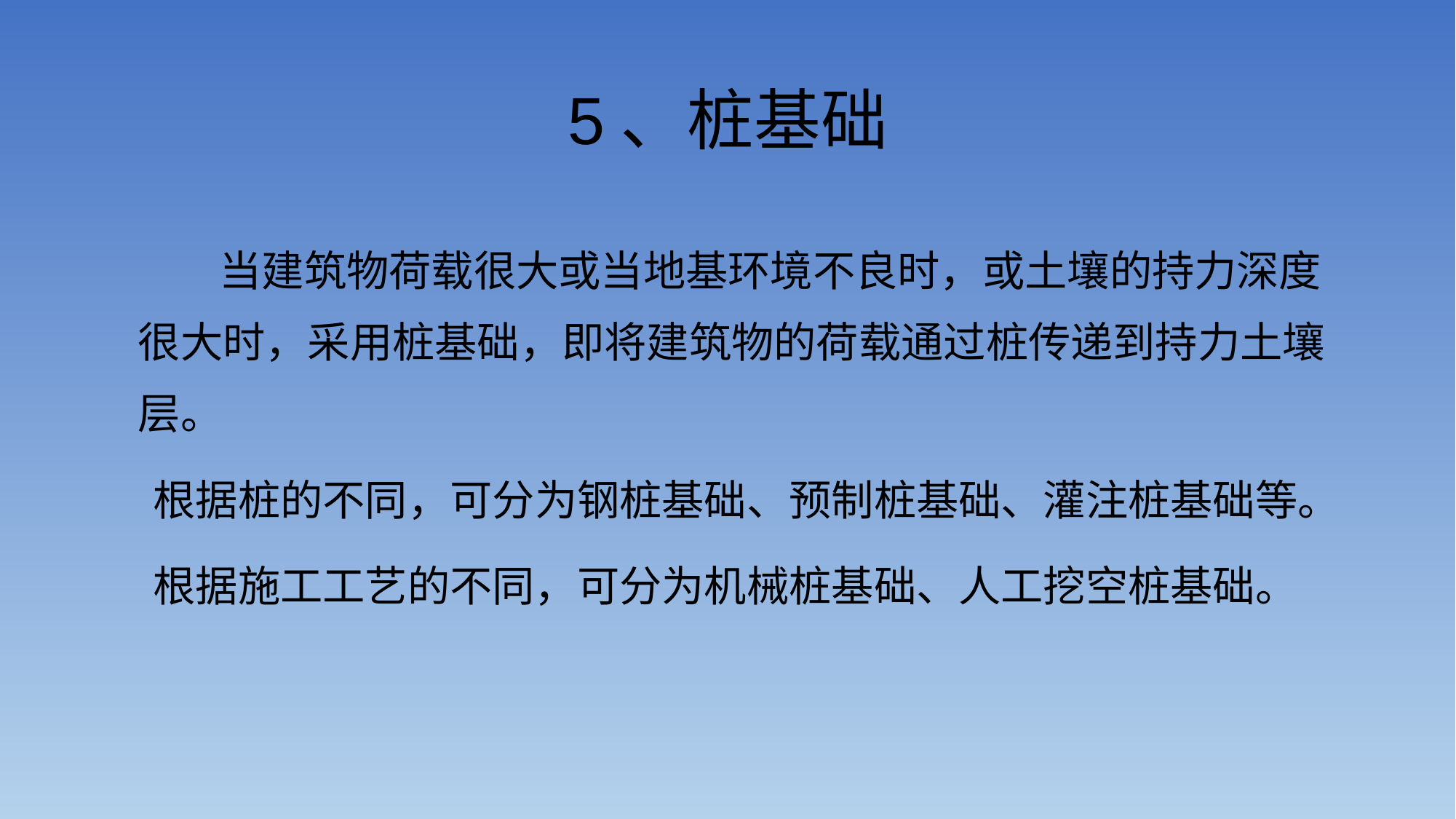

# 5、桩基础
　       当建筑物荷载很大或当地基环境不良时，或土壤的持力深度很大时，采用桩基础，即将建筑物的荷载通过桩传递到持力土壤层。
　根据桩的不同，可分为钢桩基础、预制桩基础、灌注桩基础等。
　根据施工工艺的不同，可分为机械桩基础、人工挖空桩基础。